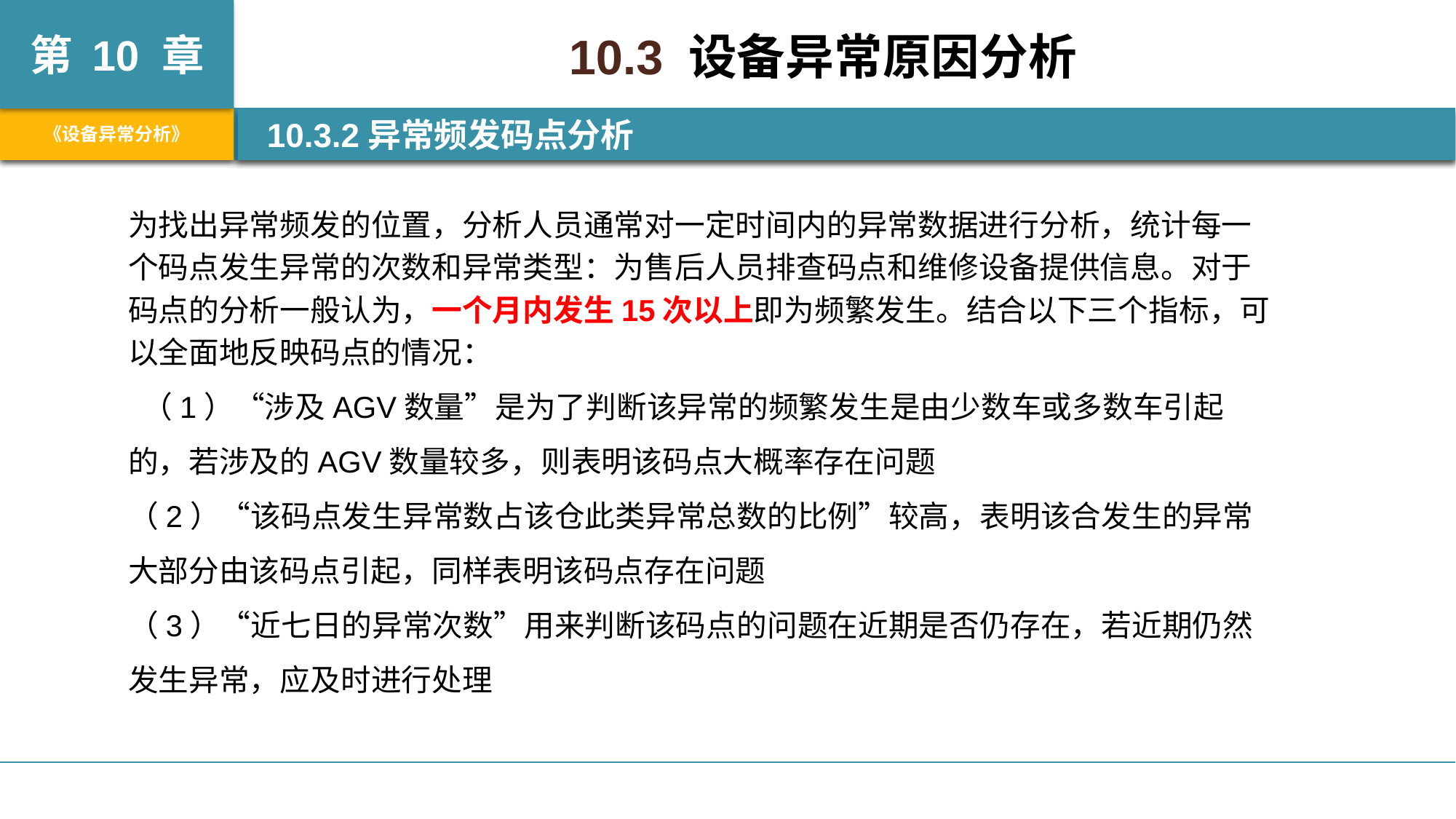

10.3 设备异常原因分析
  10.3.2异常频发码点分析
为找出异常频发的位置，分析人员通常对一定时间内的异常数据进行分析，统计每一个码点发生异常的次数和异常类型：为售后人员排查码点和维修设备提供信息。对于码点的分析一般认为，一个月内发生15次以上即为频繁发生。结合以下三个指标，可以全面地反映码点的情况：
 （1）“涉及AGV数量”是为了判断该异常的频繁发生是由少数车或多数车引起的，若涉及的AGV数量较多，则表明该码点大概率存在问题
（2）“该码点发生异常数占该仓此类异常总数的比例”较高，表明该合发生的异常大部分由该码点引起，同样表明该码点存在问题
（3）“近七日的异常次数”用来判断该码点的问题在近期是否仍存在，若近期仍然发生异常，应及时进行处理